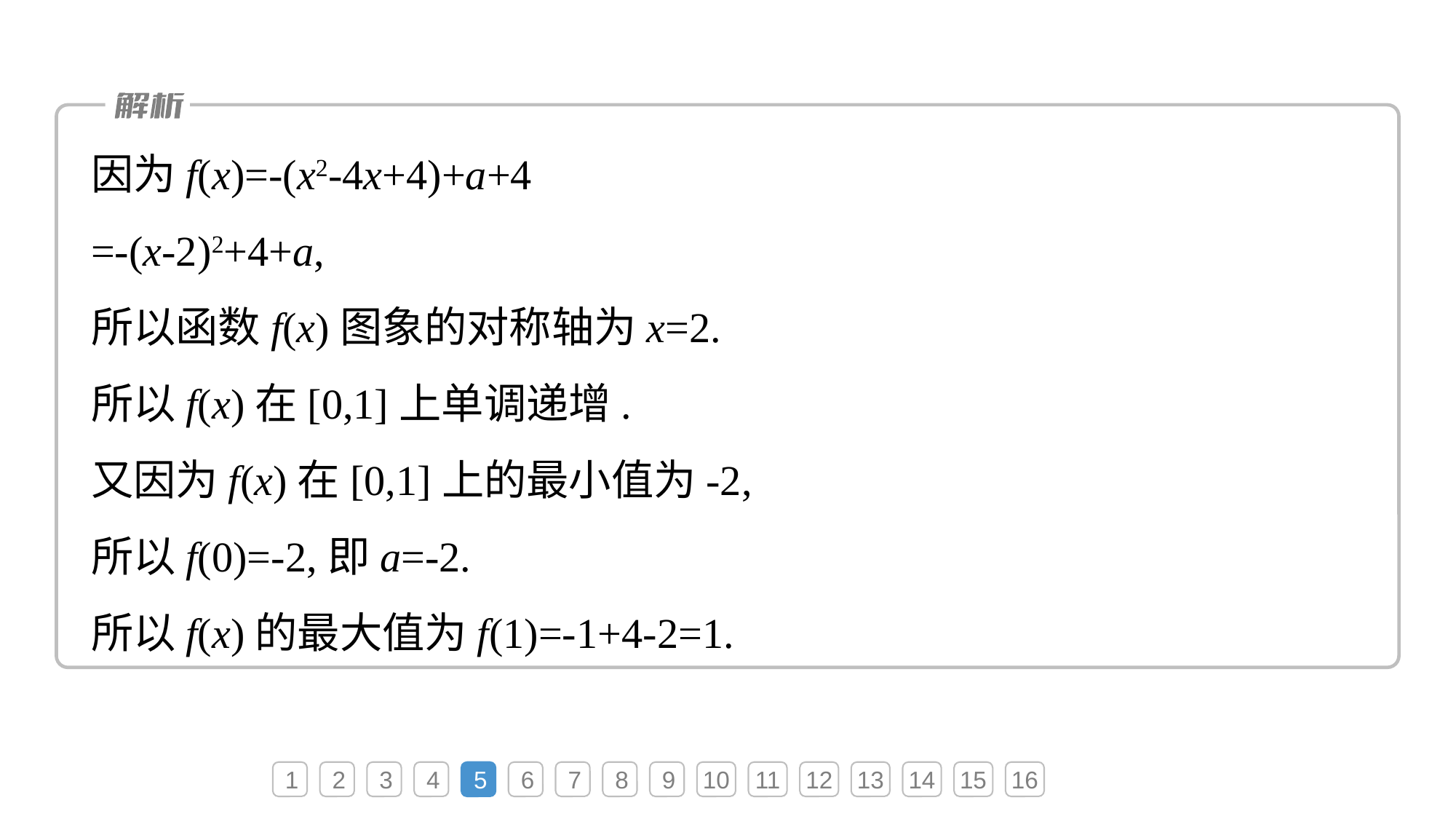

因为f(x)=-(x2-4x+4)+a+4
=-(x-2)2+4+a,
所以函数f(x)图象的对称轴为x=2.
所以f(x)在[0,1]上单调递增.
又因为f(x)在[0,1]上的最小值为-2,
所以f(0)=-2,即a=-2.
所以f(x)的最大值为f(1)=-1+4-2=1.
1
2
3
4
5
6
7
8
9
10
11
12
13
14
15
16